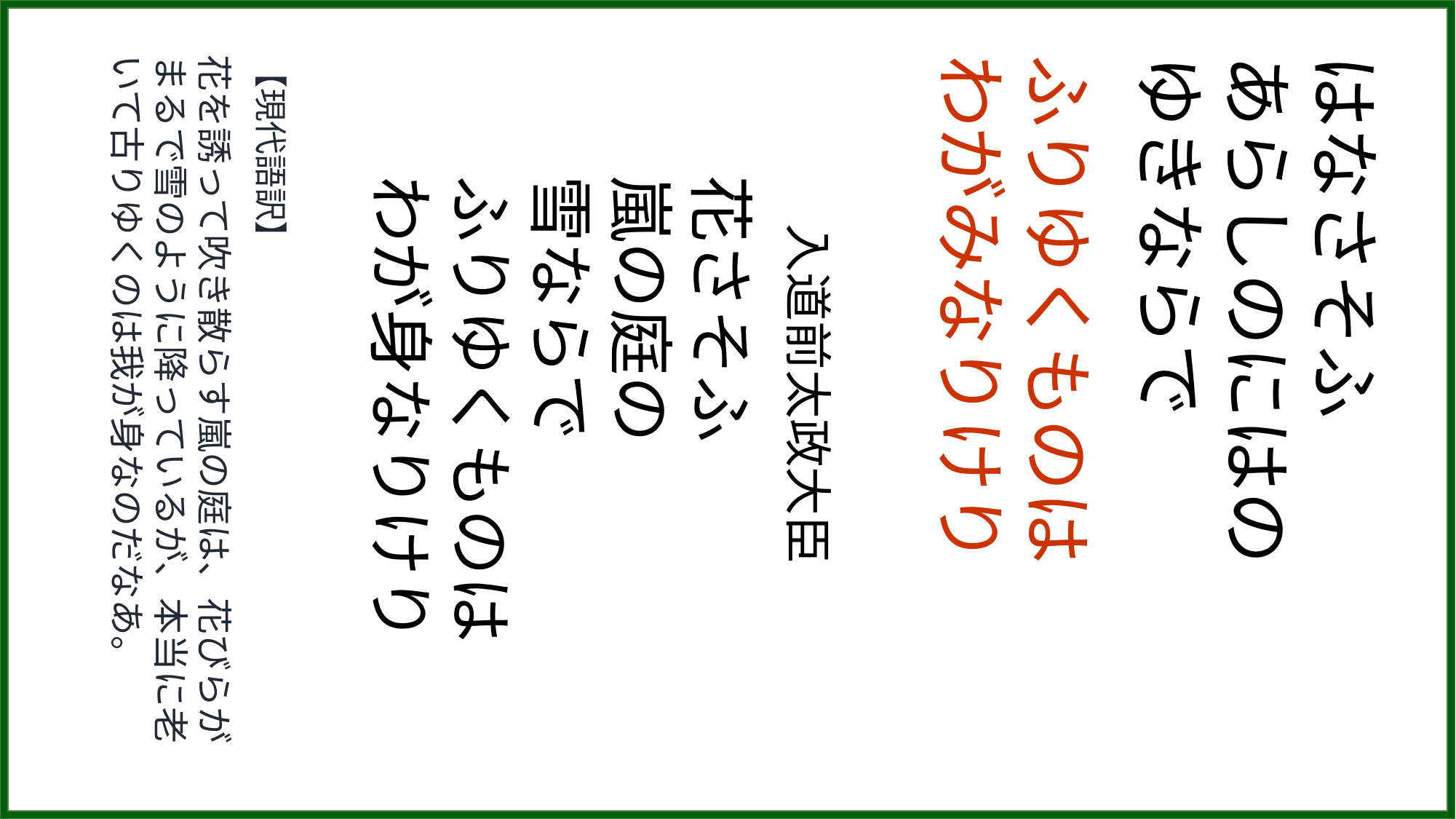

【現代語訳】

花を誘って吹き散らす嵐の庭は、花びらがまるで雪のように降っているが、本当に老いて古りゆくのは我が身なのだなあ。
　入道前太政大臣

花さそふ
嵐の庭の
雪ならで
ふりゆくものは
わが身なりけり
ふりゆくものは
わがみなりけり
はなさそふ
あらしのにはの
ゆきならで